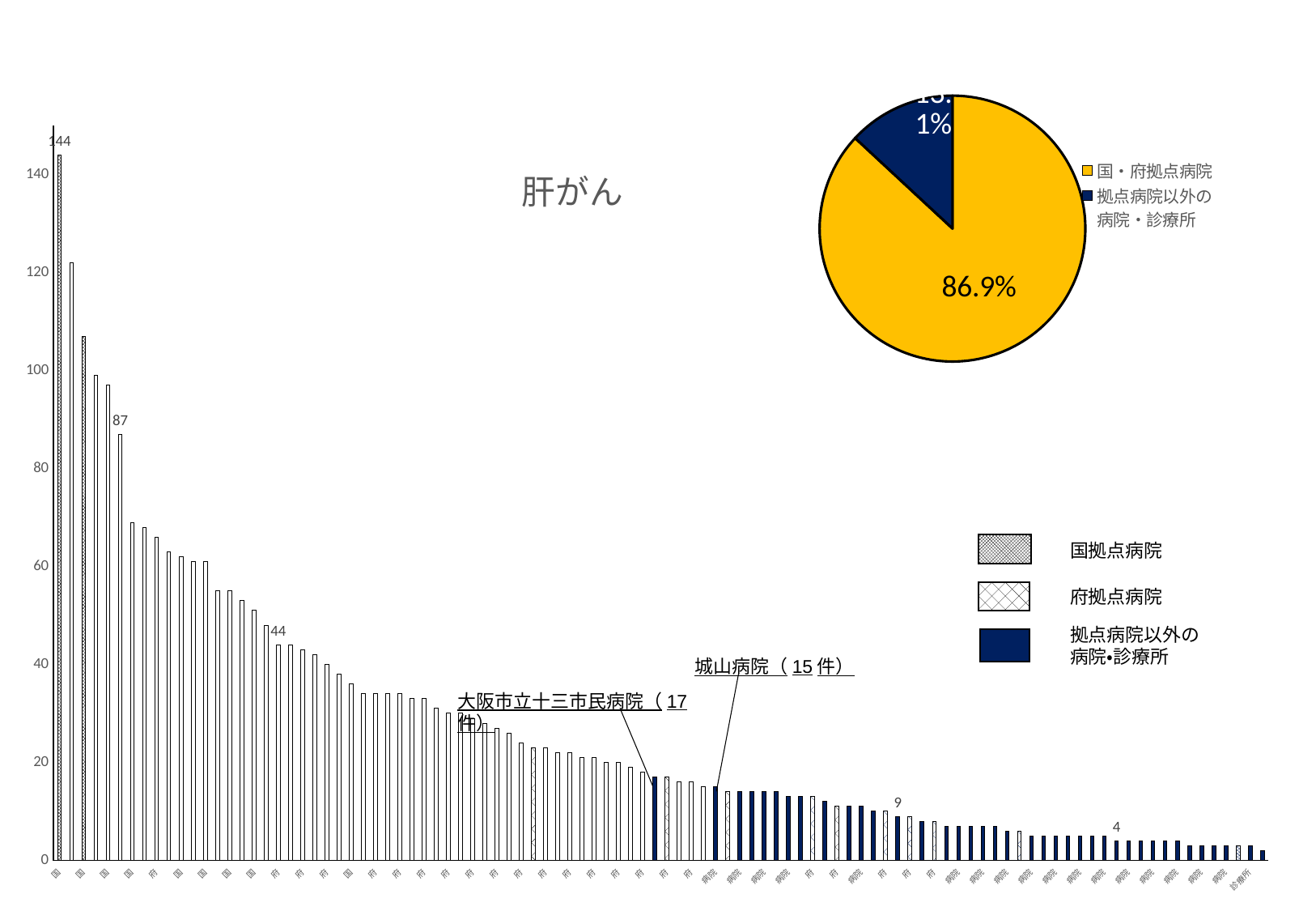

### Chart: 肝がん

| Category |  |
|---|---|
| 国 | 144.0 |
| 国 | 122.0 |
| 国 | 107.0 |
| 国 | 99.0 |
| 国 | 97.0 |
| 国 | 87.0 |
| 国 | 69.0 |
| 国 | 68.0 |
| 府 | 66.0 |
| 府 | 63.0 |
| 国 | 62.0 |
| 府 | 61.0 |
| 国 | 61.0 |
| 府 | 55.0 |
| 国 | 55.0 |
| 国 | 53.0 |
| 国 | 51.0 |
| 府 | 48.0 |
| 府 | 44.0 |
| 国 | 44.0 |
| 府 | 43.0 |
| 国 | 42.0 |
| 府 | 40.0 |
| 国 | 38.0 |
| 国 | 36.0 |
| 府 | 34.0 |
| 府 | 34.0 |
| 府 | 34.0 |
| 府 | 34.0 |
| 府 | 33.0 |
| 府 | 33.0 |
| 府 | 31.0 |
| 府 | 30.0 |
| 府 | 30.0 |
| 府 | 29.0 |
| 府 | 28.0 |
| 府 | 27.0 |
| 府 | 26.0 |
| 府 | 24.0 |
| 府 | 23.0 |
| 府 | 23.0 |
| 府 | 22.0 |
| 府 | 22.0 |
| 府 | 21.0 |
| 府 | 21.0 |
| 府 | 20.0 |
| 府 | 20.0 |
| 府 | 19.0 |
| 府 | 18.0 |
| 病院 | 17.0 |
| 府 | 17.0 |
| 府 | 16.0 |
| 府 | 16.0 |
| 府 | 15.0 |
| 病院 | 15.0 |
| 府 | 14.0 |
| 病院 | 14.0 |
| 病院 | 14.0 |
| 病院 | 14.0 |
| 病院 | 14.0 |
| 病院 | 13.0 |
| 病院 | 13.0 |
| 府 | 13.0 |
| 病院 | 12.0 |
| 府 | 11.0 |
| 病院 | 11.0 |
| 病院 | 11.0 |
| 病院 | 10.0 |
| 府 | 10.0 |
| 病院 | 9.0 |
| 府 | 9.0 |
| 病院 | 8.0 |
| 府 | 8.0 |
| 病院 | 7.0 |
| 病院 | 7.0 |
| 病院 | 7.0 |
| 病院 | 7.0 |
| 病院 | 7.0 |
| 病院 | 6.0 |
| 府 | 6.0 |
| 病院 | 5.0 |
| 病院 | 5.0 |
| 病院 | 5.0 |
| 病院 | 5.0 |
| 病院 | 5.0 |
| 病院 | 5.0 |
| 病院 | 5.0 |
| 病院 | 4.0 |
| 病院 | 4.0 |
| 病院 | 4.0 |
| 病院 | 4.0 |
| 病院 | 4.0 |
| 病院 | 4.0 |
| 病院 | 3.0 |
| 病院 | 3.0 |
| 病院 | 3.0 |
| 病院 | 3.0 |
| 国 | 3.0 |
| 診療所 | 3.0 |
| 病院 | 2.0 |

### Chart

| Category |  |
|---|---|
| 国・府拠点病院 | 2431.0 |
| 拠点病院以外の病院・診療所 | 366.0 |
国拠点病院

府拠点病院

拠点病院以外の
病院・診療所

城山病院（15件）
大阪市立十三市民病院（17件）